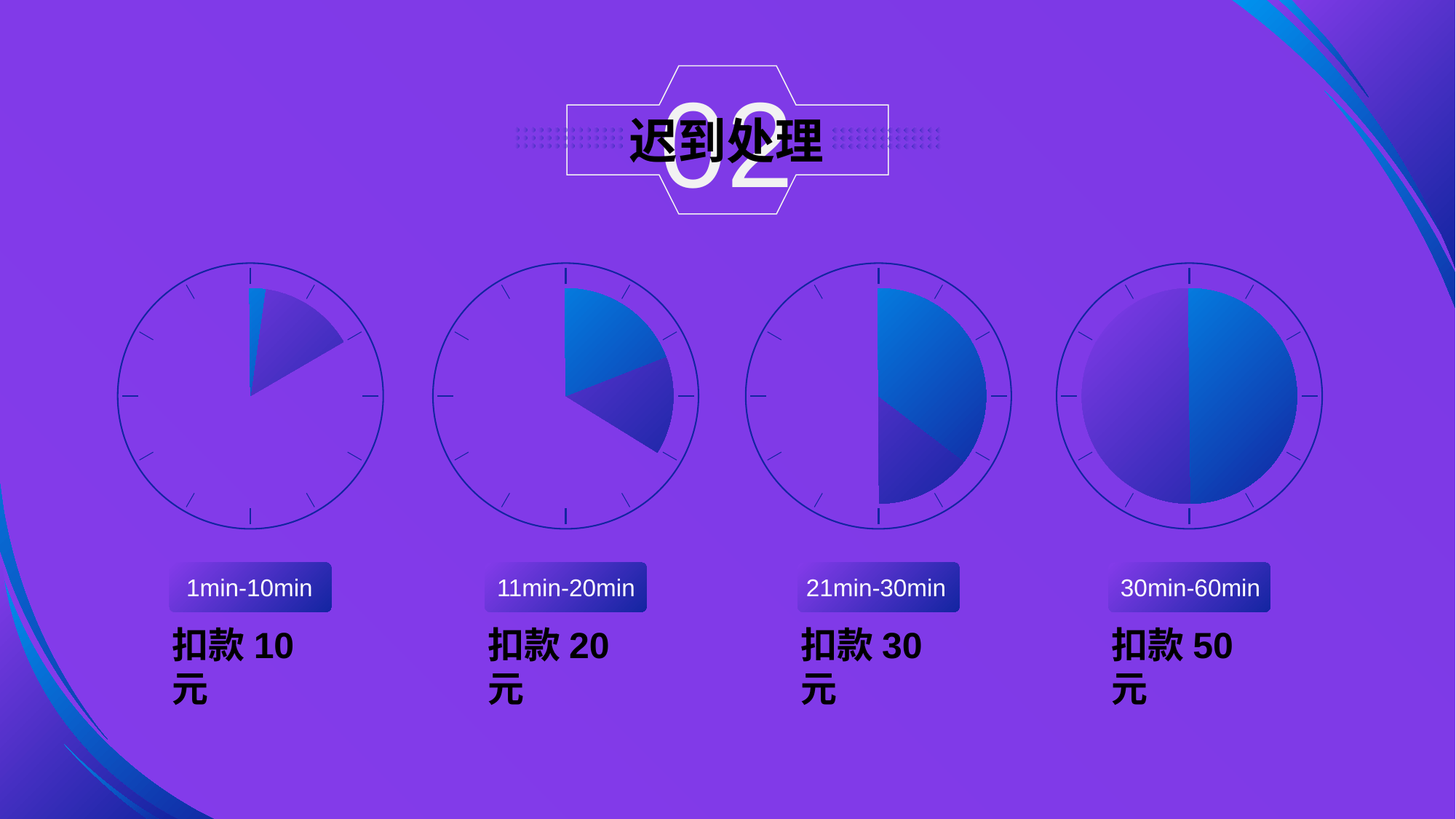

02
迟到处理

1min-10min
11min-20min
21min-30min
30min-60min
扣款10元
扣款20元
扣款30元
扣款50元